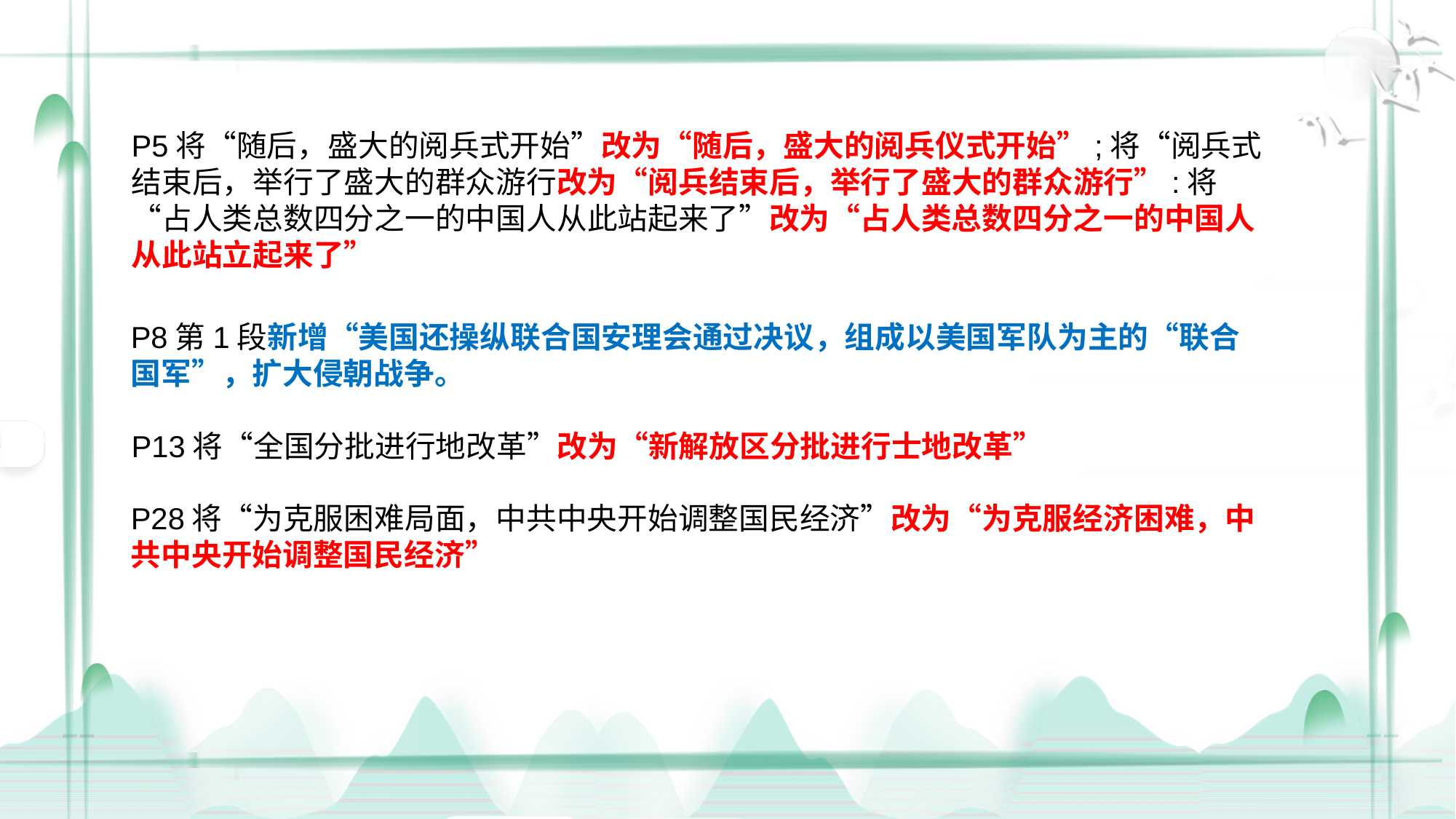

P5将“随后，盛大的阅兵式开始”改为“随后，盛大的阅兵仪式开始”;将“阅兵式结束后，举行了盛大的群众游行改为“阅兵结束后，举行了盛大的群众游行”:将“占人类总数四分之一的中国人从此站起来了”改为“占人类总数四分之一的中国人从此站立起来了”
P8第1段新增“美国还操纵联合国安理会通过决议，组成以美国军队为主的“联合国军”，扩大侵朝战争。
P13将“全国分批进行地改革”改为“新解放区分批进行士地改革”
P28将“为克服困难局面，中共中央开始调整国民经济”改为“为克服经济困难，中共中央开始调整国民经济”
行业PPT模板http://www.1ppt.com/hangye/